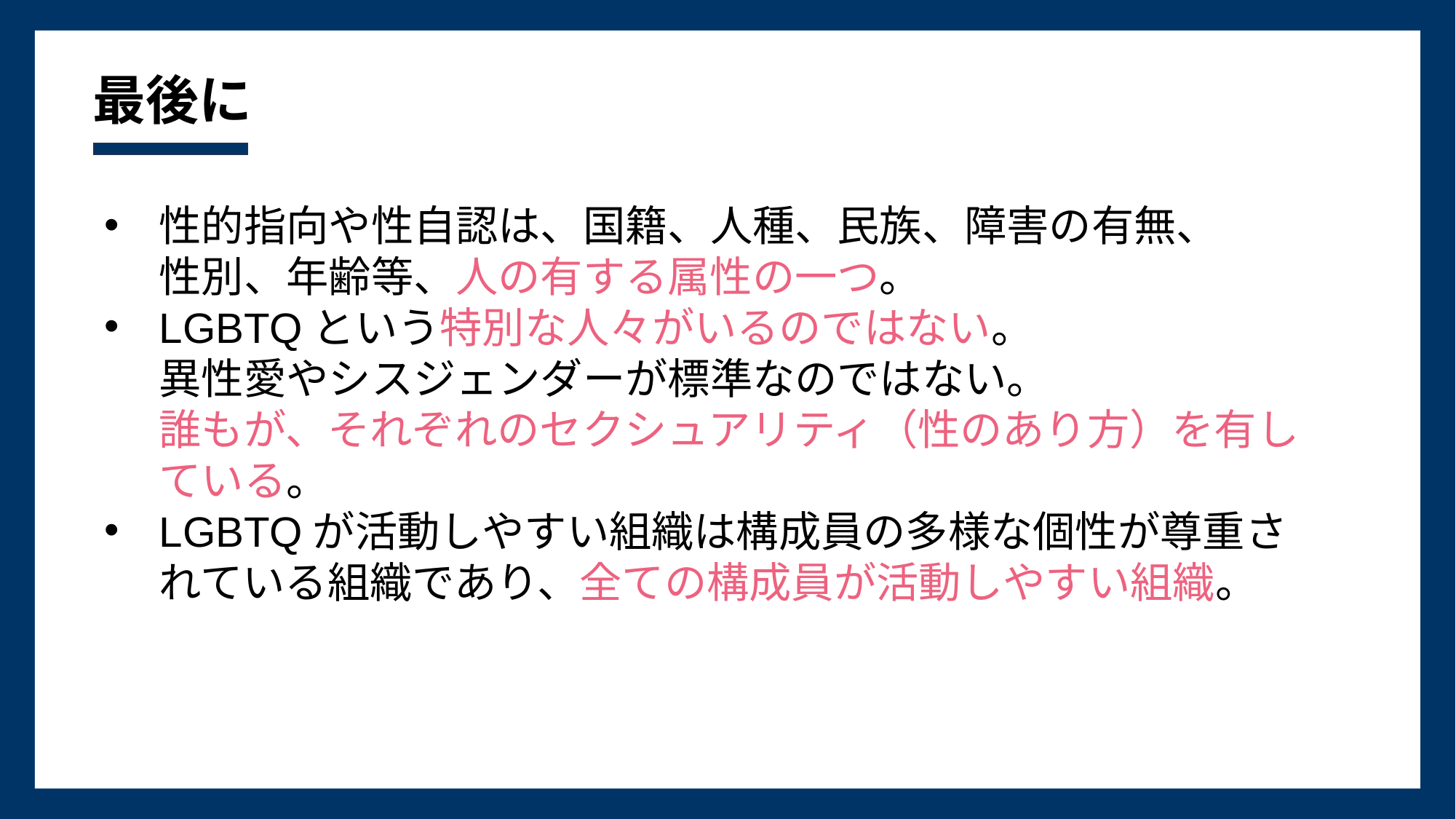

# 最後に

性的指向や性自認は、国籍、人種、民族、障害の有無、
性別、年齢等、人の有する属性の一つ。
LGBTQという特別な人々がいるのではない。
異性愛やシスジェンダーが標準なのではない。
誰もが、それぞれのセクシュアリティ（性のあり方）を有している。
LGBTQが活動しやすい組織は構成員の多様な個性が尊重されている組織であり、全ての構成員が活動しやすい組織。